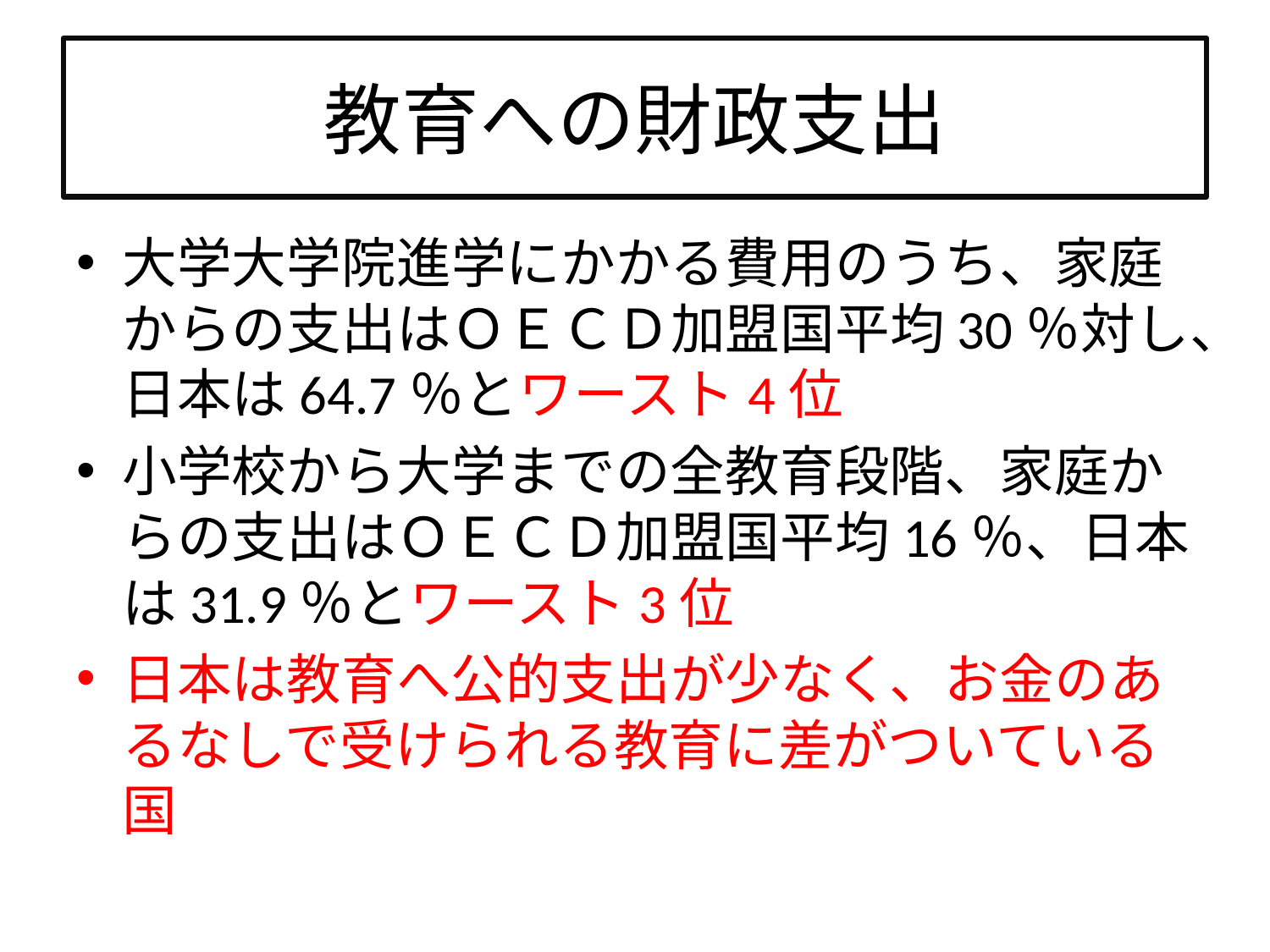

# 教育への財政支出
大学大学院進学にかかる費用のうち、家庭からの支出はＯＥＣＤ加盟国平均30％対し、日本は64.7％とワースト4位
小学校から大学までの全教育段階、家庭からの支出はＯＥＣＤ加盟国平均16％、日本は31.9％とワースト3位
日本は教育へ公的支出が少なく、お金のあるなしで受けられる教育に差がついている国